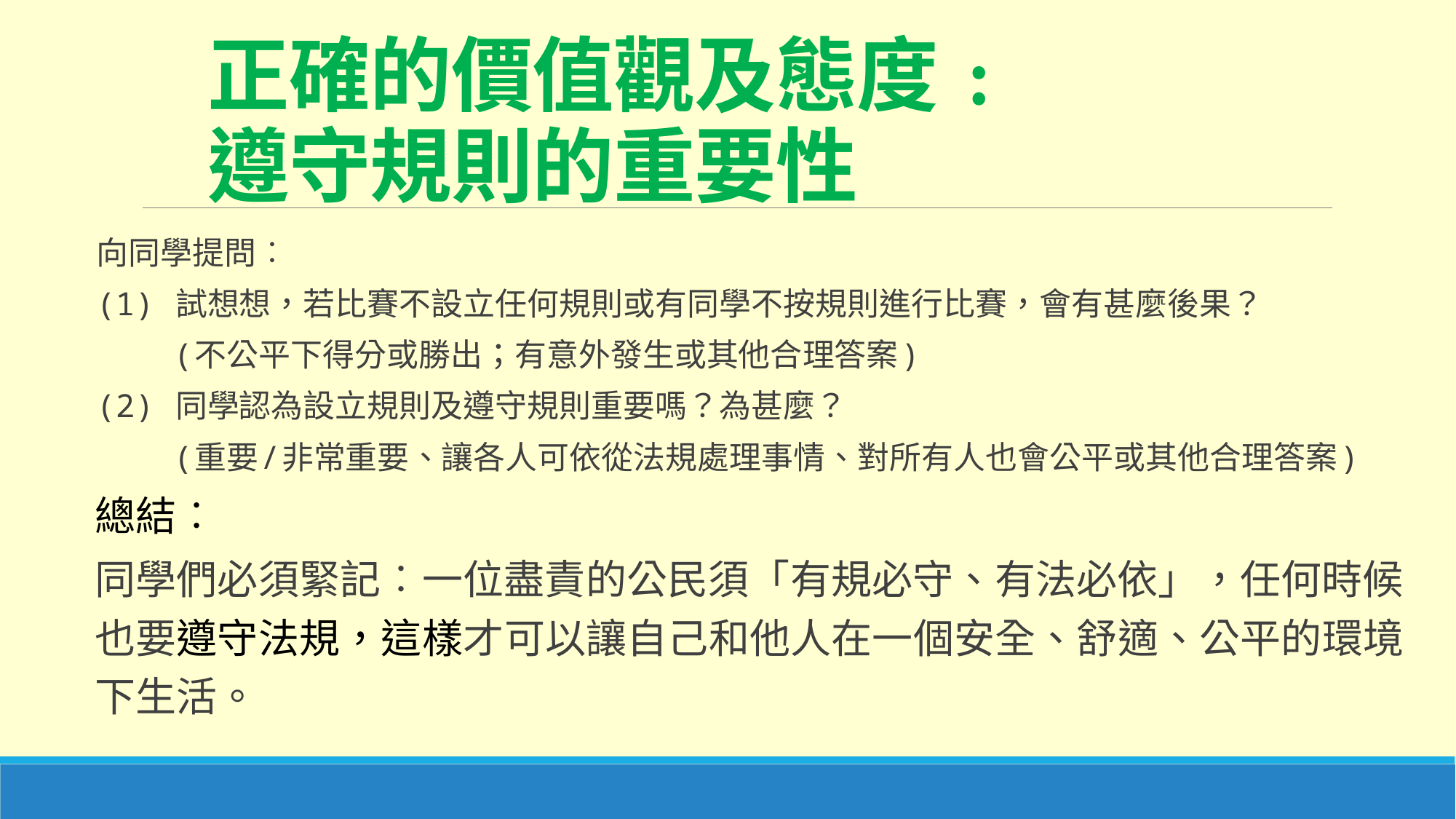

# 正確的價值觀及態度﹕ 遵守規則的重要性
向同學提問︰
(1) 試想想，若比賽不設立任何規則或有同學不按規則進行比賽，會有甚麼後果？
    (不公平下得分或勝出；有意外發生或其他合理答案)
(2) 同學認為設立規則及遵守規則重要嗎？為甚麼？
    (重要/非常重要、讓各人可依從法規處理事情、對所有人也會公平或其他合理答案)
總結︰
同學們必須緊記︰一位盡責的公民須「有規必守、有法必依」，任何時候也要遵守法規，這樣才可以讓自己和他人在一個安全、舒適、公平的環境下生活。